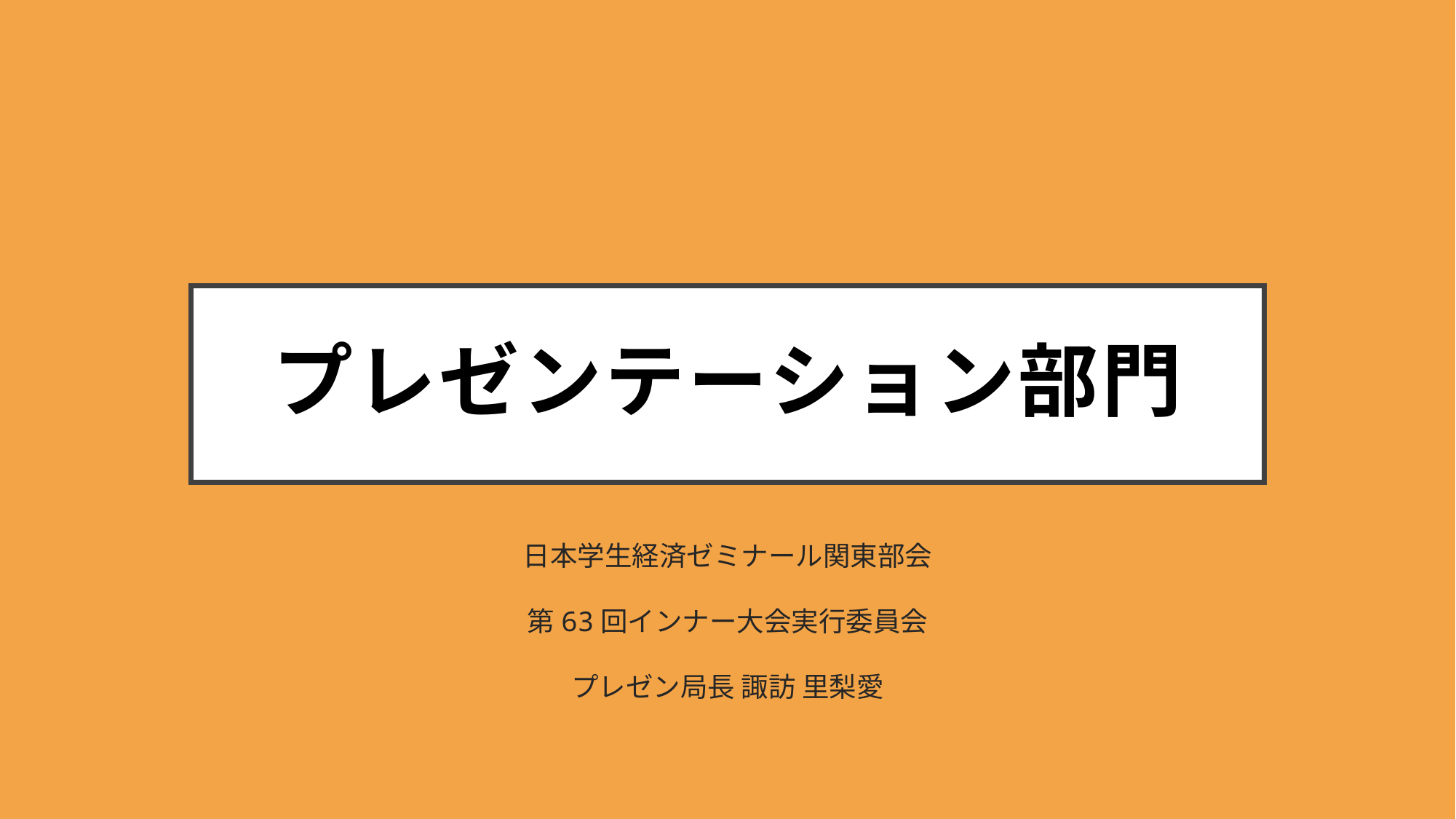

# プレゼンテーション部門
日本学生経済ゼミナール関東部会
第63回インナー大会実行委員会
プレゼン局長 諏訪 里梨愛